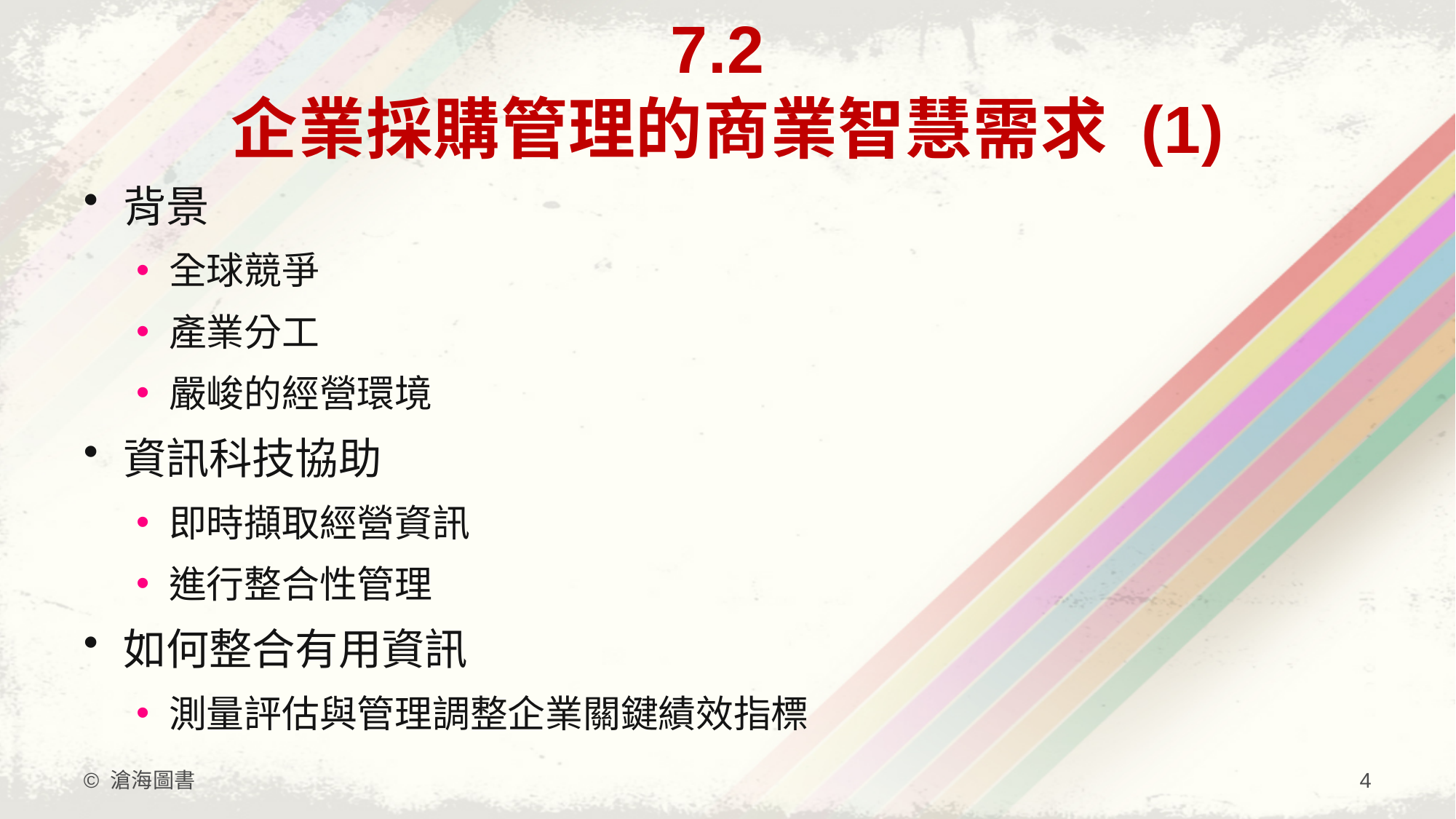

# 7.2 企業採購管理的商業智慧需求 (1)
背景
全球競爭
產業分工
嚴峻的經營環境
資訊科技協助
即時擷取經營資訊
進行整合性管理
如何整合有用資訊
測量評估與管理調整企業關鍵績效指標
© 滄海圖書
4